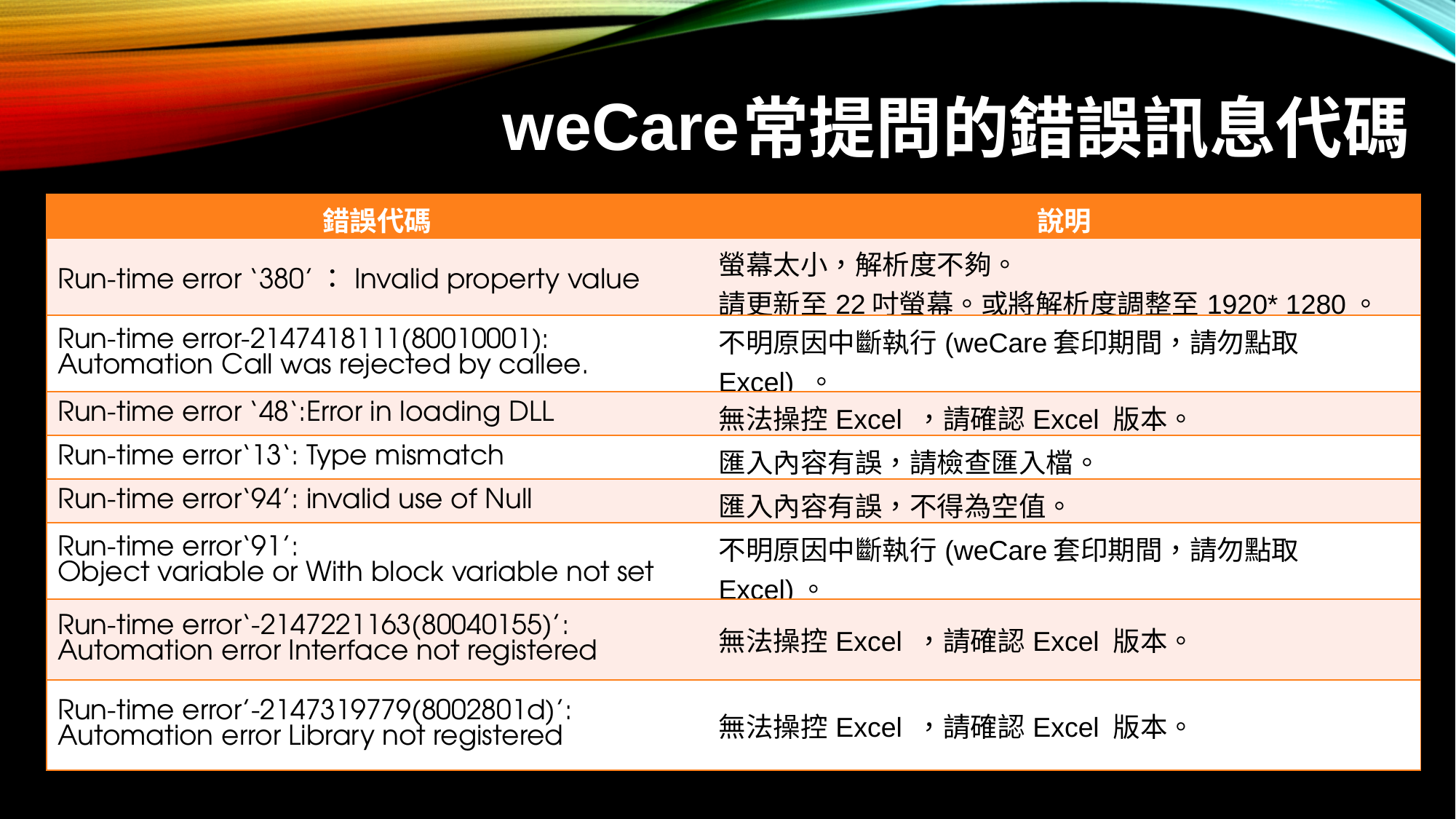

# 常提問的錯誤訊息代碼
weCare
| 錯誤代碼 | 說明 |
| --- | --- |
| Run-time error ‘380’：Invalid property value | 螢幕太小，解析度不夠。 請更新至22吋螢幕。或將解析度調整至1920\* 1280。 |
| Run-time error-2147418111(80010001): Automation Call was rejected by callee. | 不明原因中斷執行(weCare套印期間，請勿點取Excel) 。 |
| Run-time error ‘48‘:Error in loading DLL | 無法操控Excel ，請確認Excel 版本。 |
| Run-time error‘13‘: Type mismatch | 匯入內容有誤，請檢查匯入檔。 |
| Run-time error‘94’: invalid use of Null | 匯入內容有誤，不得為空值。 |
| Run-time error‘91’: Object variable or With block variable not set | 不明原因中斷執行(weCare套印期間，請勿點取Excel)。 |
| Run-time error‘-2147221163(80040155)’: Automation error Interface not registered | 無法操控Excel ，請確認Excel 版本。 |
| Run-time error’-2147319779(8002801d)’: Automation error Library not registered | 無法操控Excel ，請確認Excel 版本。 |